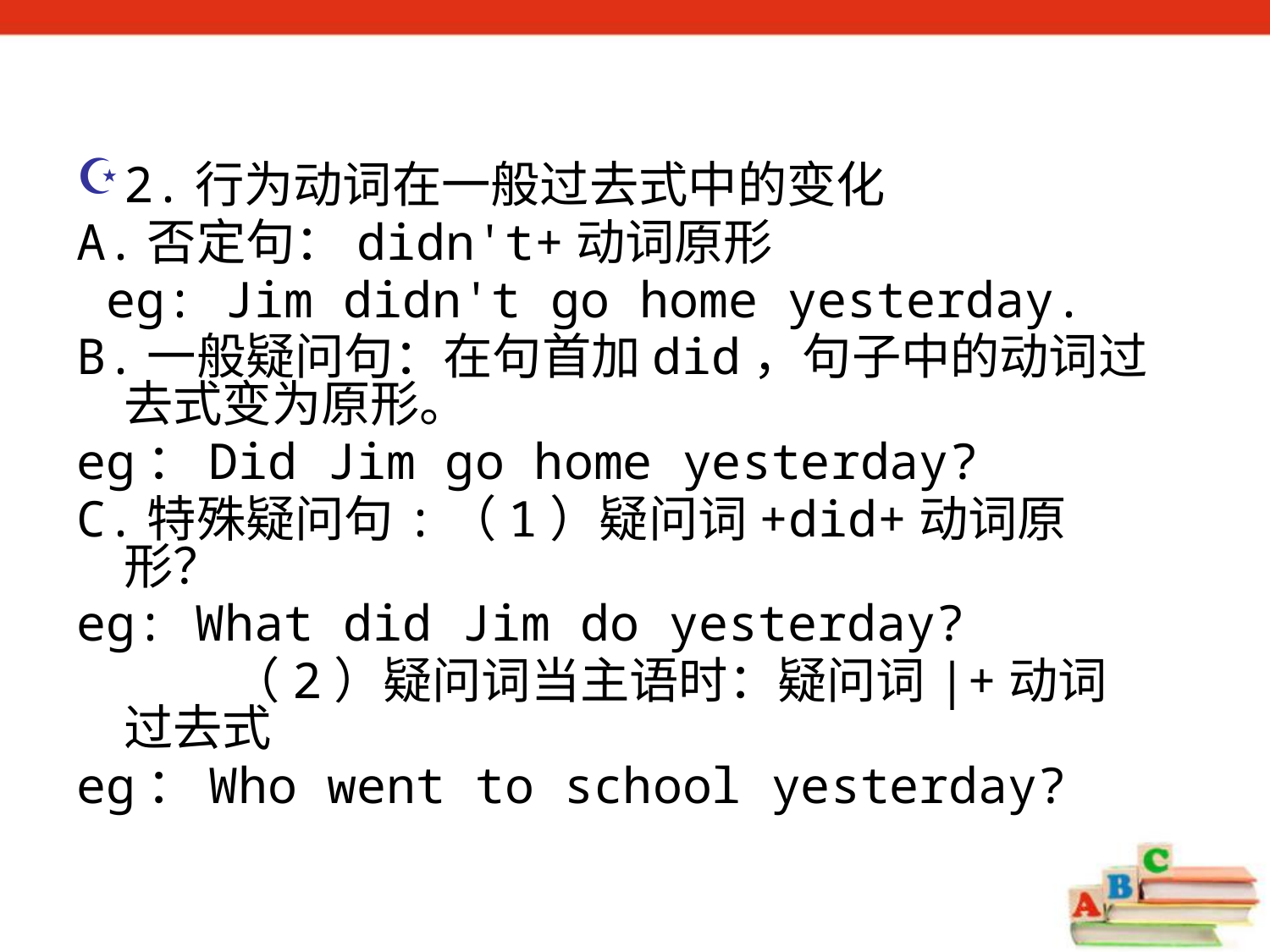

2.行为动词在一般过去式中的变化
A.否定句：didn't+动词原形
 eg: Jim didn't go home yesterday.
B.一般疑问句：在句首加did，句子中的动词过去式变为原形。
eg：Did Jim go home yesterday?
C.特殊疑问句:（1）疑问词+did+动词原形？
eg: What did Jim do yesterday?
             （2）疑问词当主语时：疑问词|+动词过去式
eg：Who went to school yesterday?